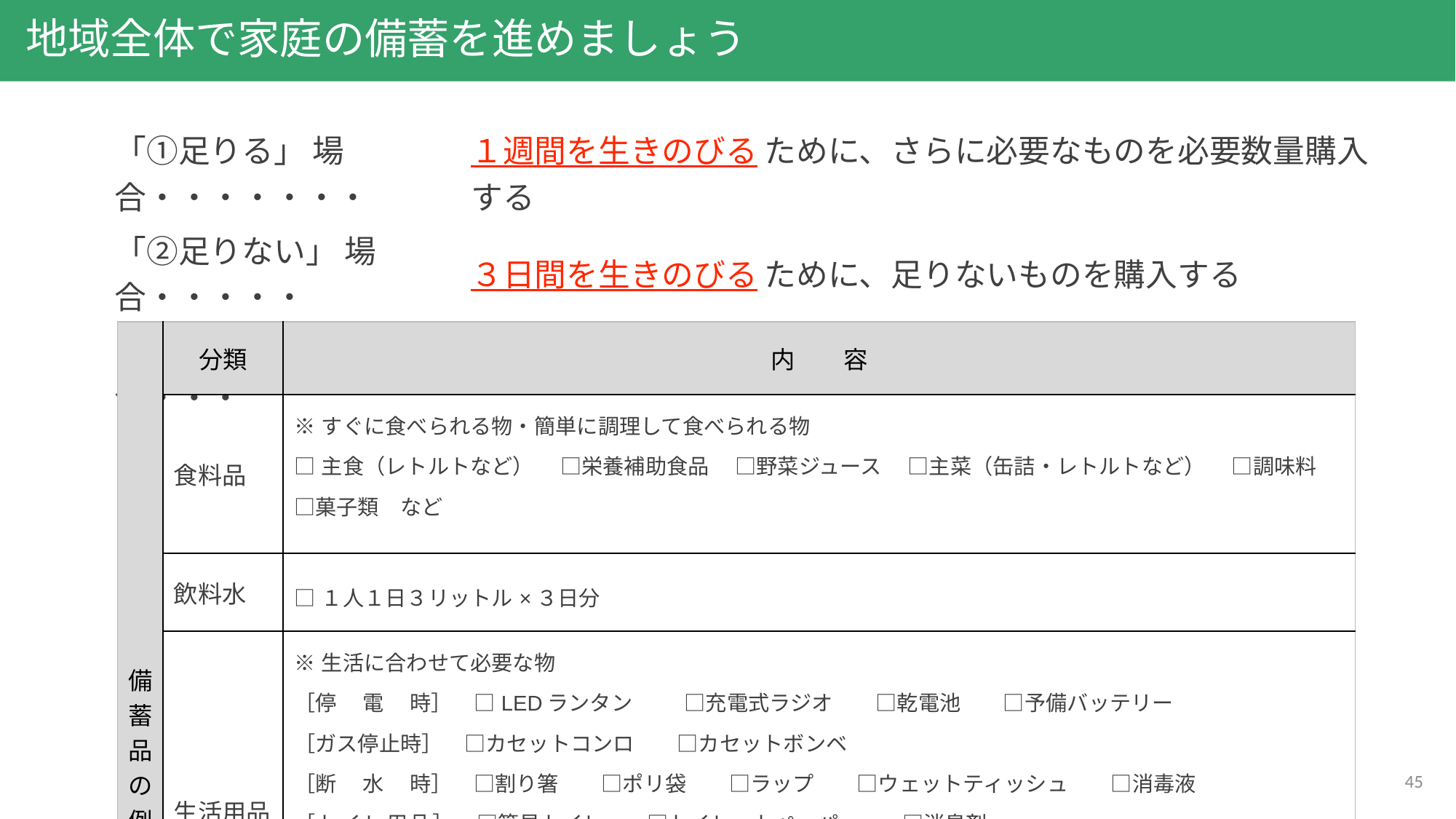

地域全体で家庭の備蓄を進めましょう
| 「①足りる」 場合・・・・・・・ | １週間を生きのびる ために、さらに必要なものを必要数量購入する |
| --- | --- |
| 「②足りない」 場合・・・・・ | ３日間を生きのびる ために、足りないものを購入する |
| 「③分からない」 場合・・・ | まずは確認！　「足りない」場合のことを考えましょう |
| 備蓄品の例 | 分類 | 内　　容 |
| --- | --- | --- |
|  | 食料品 | ※すぐに食べられる物・簡単に調理して食べられる物 □主食（レトルトなど）　 □栄養補助食品　 □野菜ジュース　 □主菜（缶詰・レトルトなど）　 □調味料　 □菓子類　など |
|  | 飲料水 | □１人１日３リットル×３日分 |
|  | 生活用品 | ※生活に合わせて必要な物 ［停　 電　 時］　□LEDランタン　　 □充電式ラジオ　　□乾電池　　□予備バッテリー　 ［ガス停止時］　□カセットコンロ　　□カセットボンベ ［断　 水　 時］　□割り箸　　□ポリ袋　　□ラップ　　□ウェットティッシュ　　□消毒液 ［トイレ用品］　□簡易トイレ　　□トイレットペーパー　　□消臭剤　　 ［室内の片付け］　□ガムテープ　　□ほうき・ちりとり　　□工具セット ［家族構成により個別に必要なもの］　□生理用品　　□薬　　□おむつ（赤ちゃん用）　　□おむつ（高齢者用） |
|  | 救助用具 | □スコップ　□バール　□ノコギリ　□ロープ　など |
45